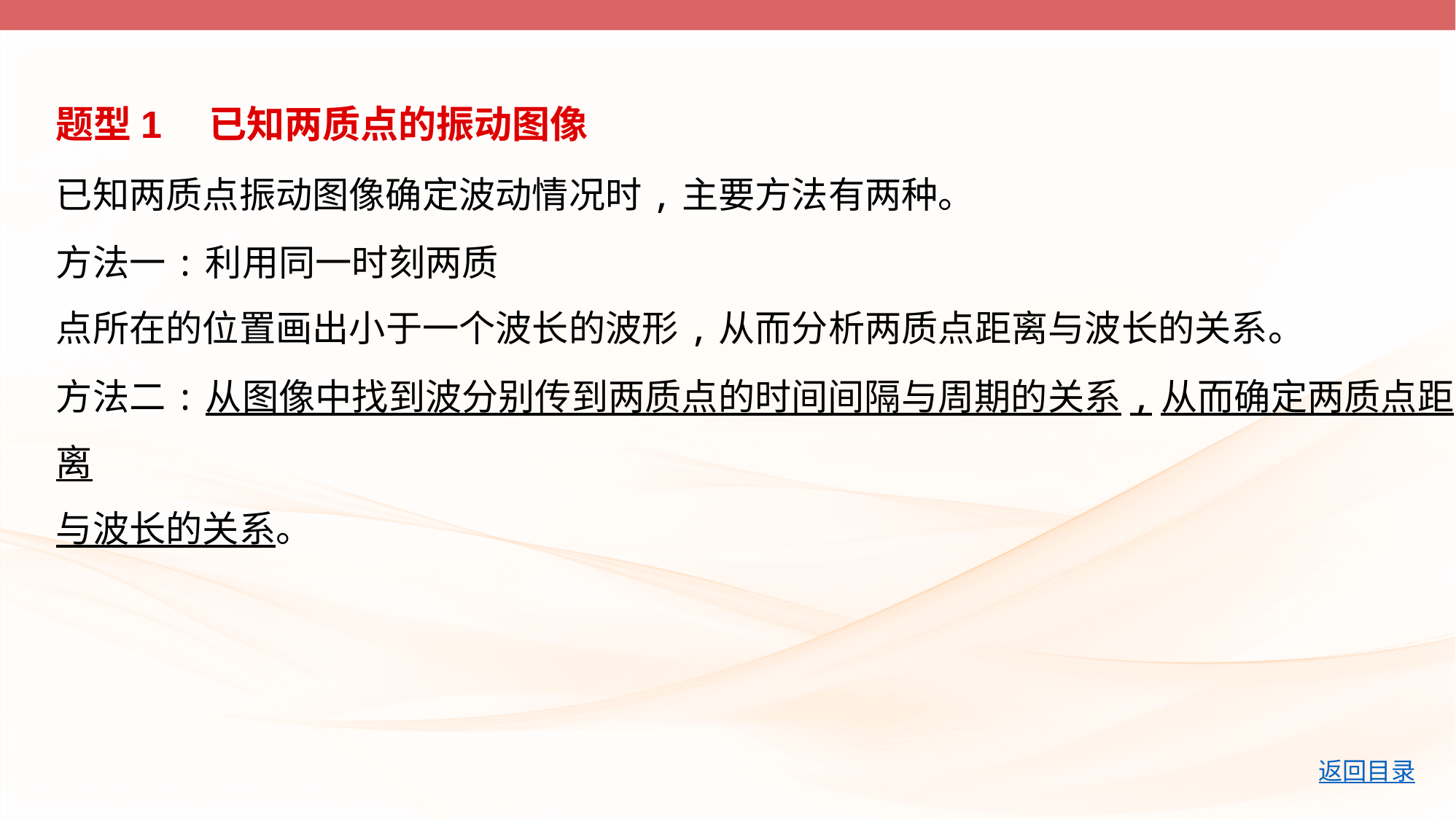

题型1　已知两质点的振动图像
已知两质点振动图像确定波动情况时,主要方法有两种。
方法一:利用同一时刻两质
点所在的位置画出小于一个波长的波形,从而分析两质点距离与波长的关系。
方法二:从图像中找到波分别传到两质点的时间间隔与周期的关系,从而确定两质点距离
与波长的关系。